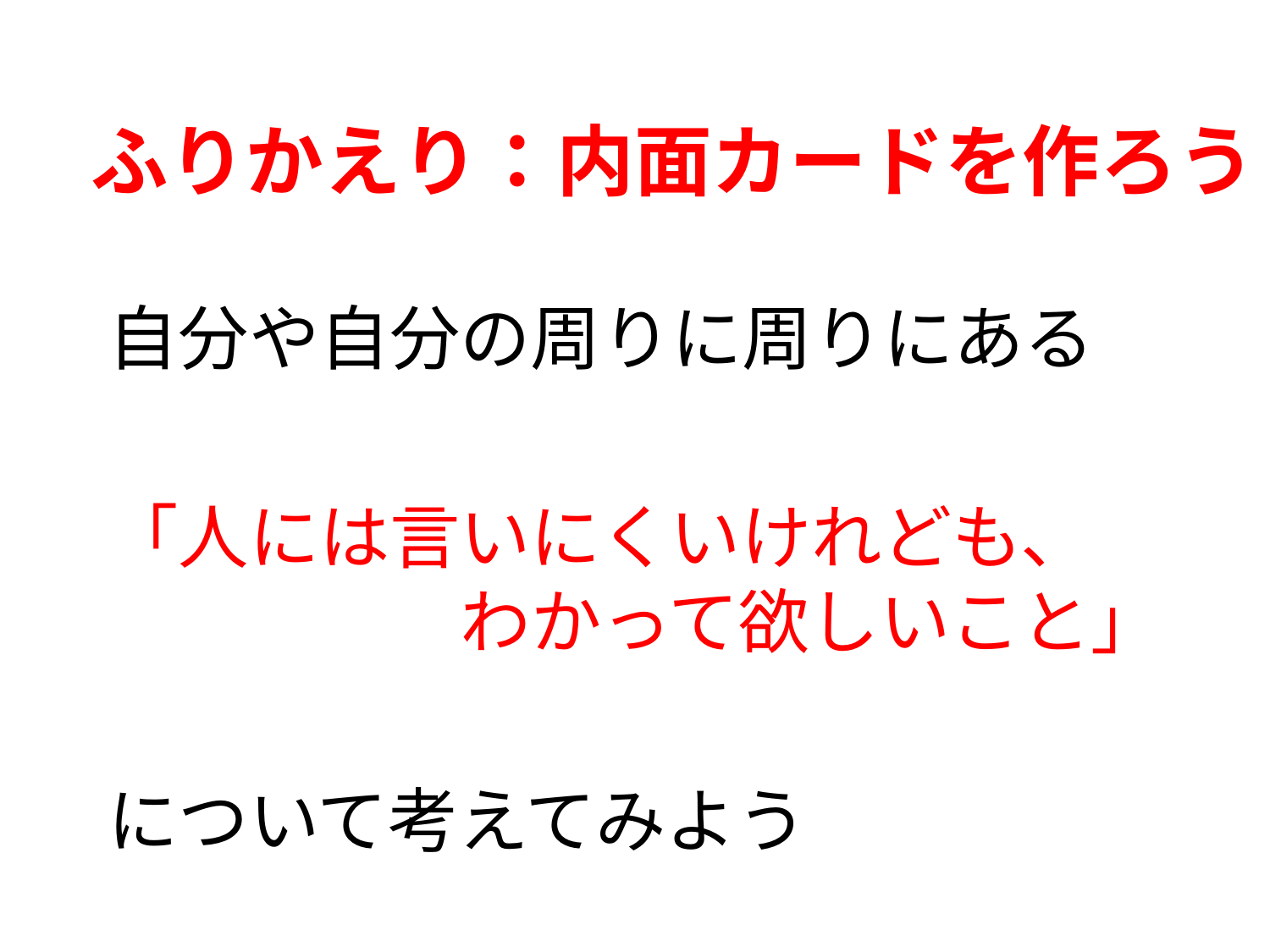

ふりかえり：内面カードを作ろう
自分や自分の周りに周りにある

「人には言いにくいけれども、
　　　　　わかって欲しいこと」

について考えてみよう